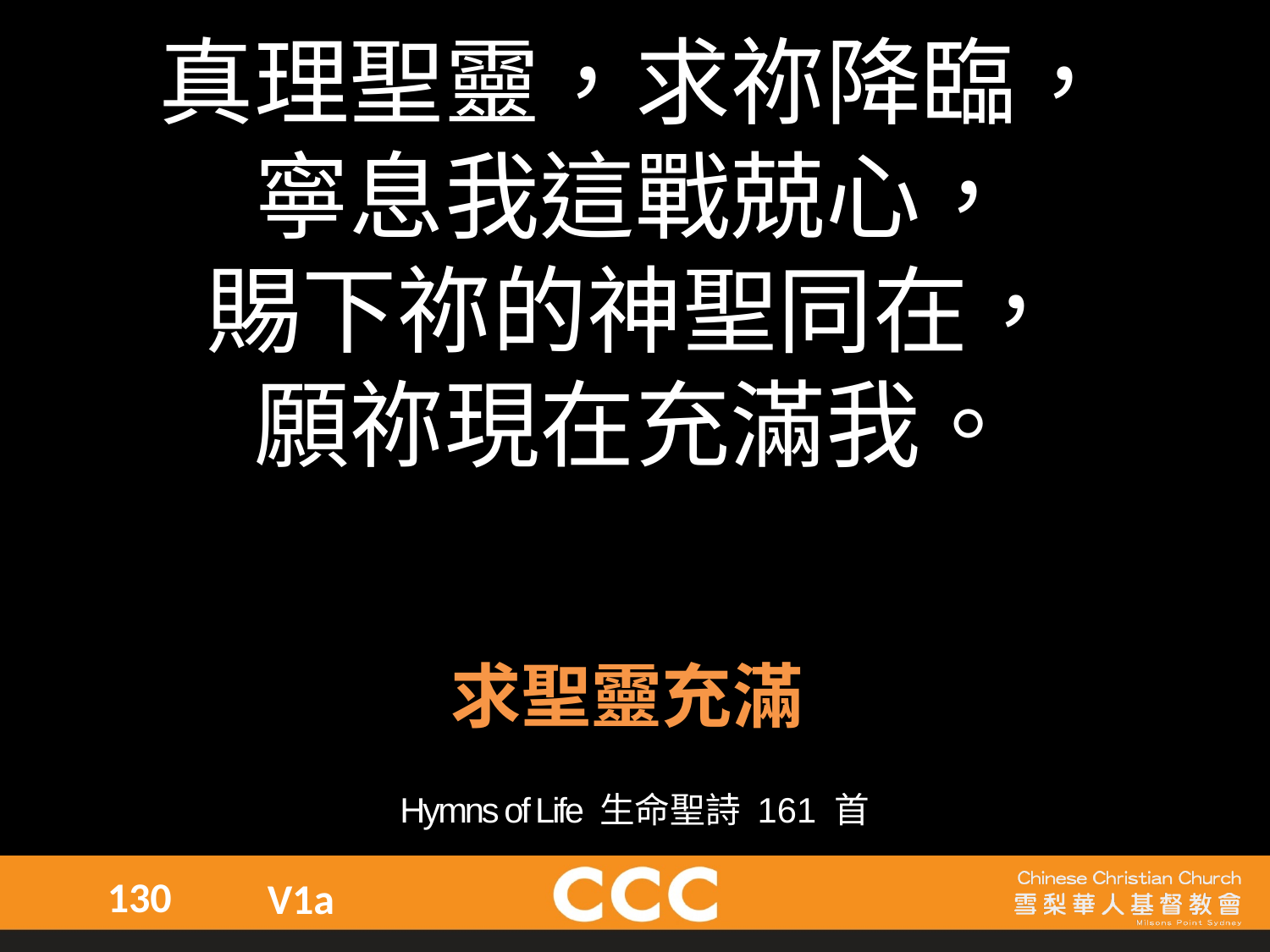

真理聖靈，求祢降臨，
寧息我這戰兢心，
賜下祢的神聖同在，
願祢現在充滿我。
求聖靈充滿
詩集：生命聖詩 286 版權屬宣道出版社所有
Hymns of Life 生命聖詩 161 首
130
V1a